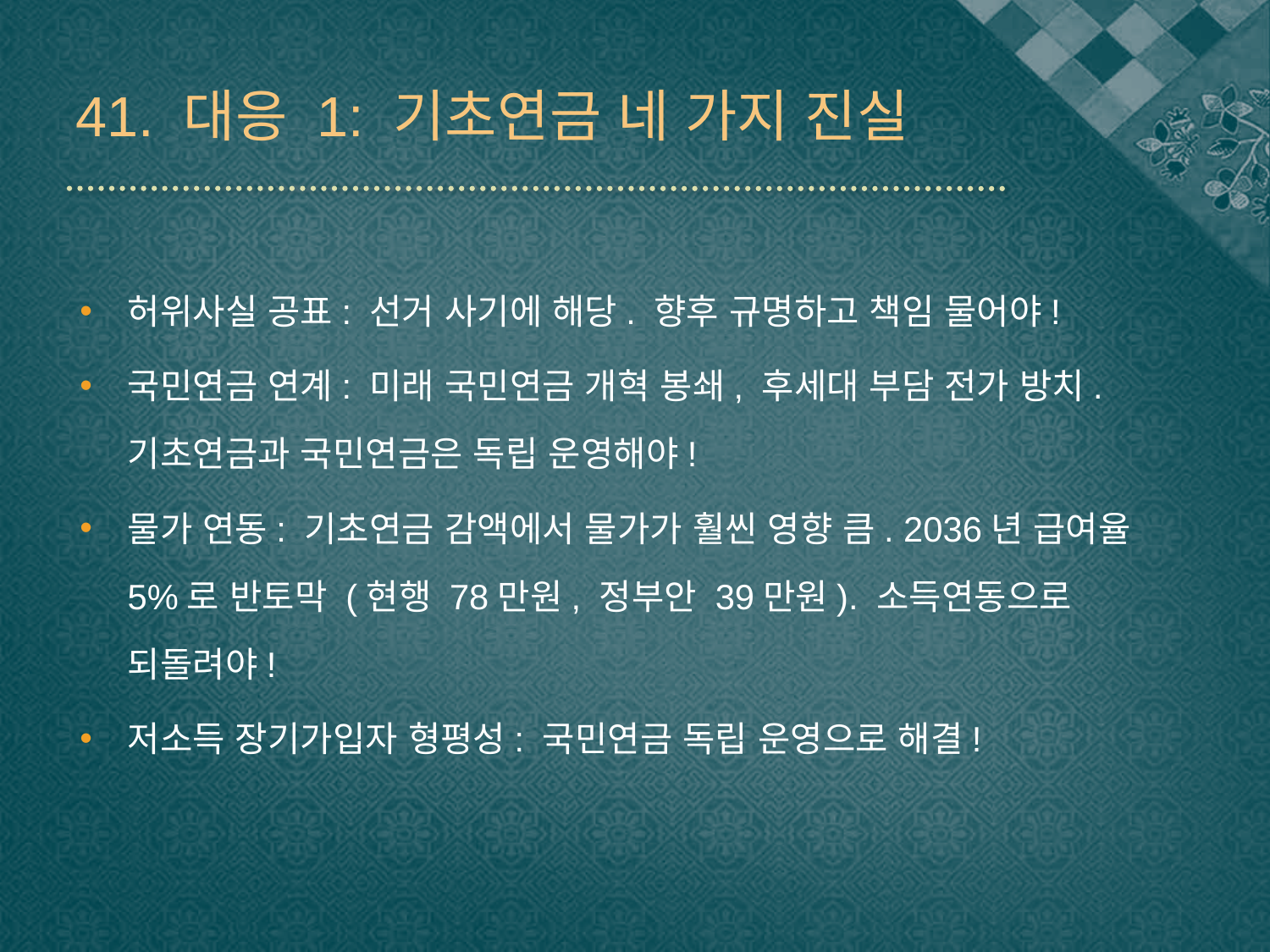

# 41. 대응 1: 기초연금 네 가지 진실

허위사실 공표: 선거 사기에 해당. 향후 규명하고 책임 물어야!
국민연금 연계: 미래 국민연금 개혁 봉쇄, 후세대 부담 전가 방치. 기초연금과 국민연금은 독립 운영해야!
물가 연동: 기초연금 감액에서 물가가 훨씬 영향 큼. 2036년 급여율 5%로 반토막 (현행 78만원, 정부안 39만원). 소득연동으로 되돌려야!
저소득 장기가입자 형평성: 국민연금 독립 운영으로 해결!